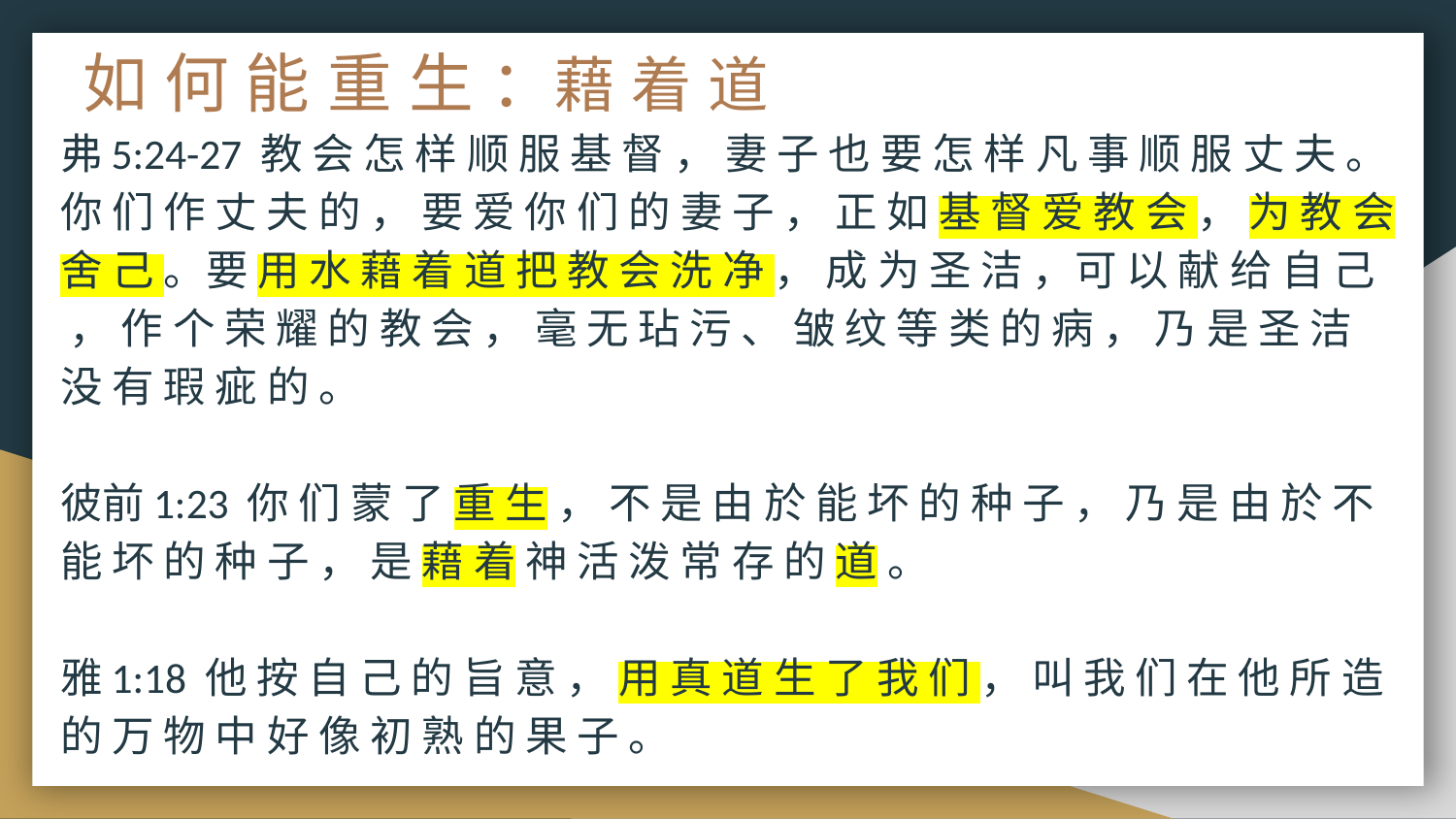

# 如 何 能 重 生 ：藉 着 道
弗5:24-27 教 会 怎 样 顺 服 基 督 ， 妻 子 也 要 怎 样 凡 事 顺 服 丈 夫 。你 们 作 丈 夫 的 ， 要 爱 你 们 的 妻 子 ， 正 如 基 督 爱 教 会 ， 为 教 会 舍 己 。要 用 水 藉 着 道 把 教 会 洗 净 ， 成 为 圣 洁 ，可 以 献 给 自 己 ， 作 个 荣 耀 的 教 会 ， 毫 无 玷 污 、 皱 纹 等 类 的 病 ， 乃 是 圣 洁 没 有 瑕 疵 的 。

彼前1:23 你 们 蒙 了 重 生 ， 不 是 由 於 能 坏 的 种 子 ， 乃 是 由 於 不 能 坏 的 种 子 ， 是 藉 着 神 活 泼 常 存 的 道 。

雅1:18 他 按 自 己 的 旨 意 ， 用 真 道 生 了 我 们 ， 叫 我 们 在 他 所 造 的 万 物 中 好 像 初 熟 的 果 子 。